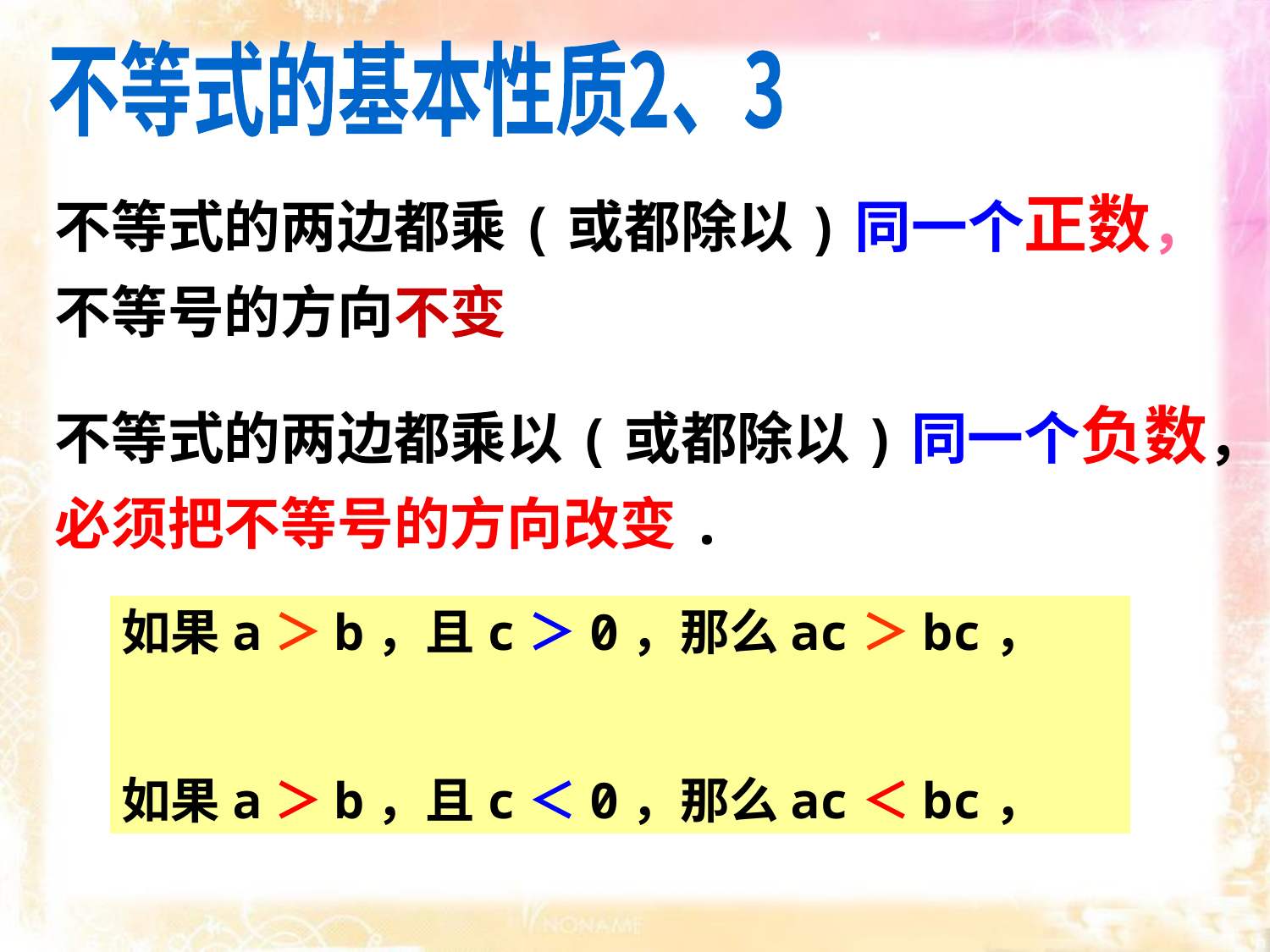

不等式的基本性质2、3
不等式的两边都乘(或都除以)同一个正数，不等号的方向不变
不等式的两边都乘以(或都除以)同一个负数，必须把不等号的方向改变.
如果a＞b，且c＞0，那么ac＞bc，

如果a＞b，且c＜0，那么ac＜bc，